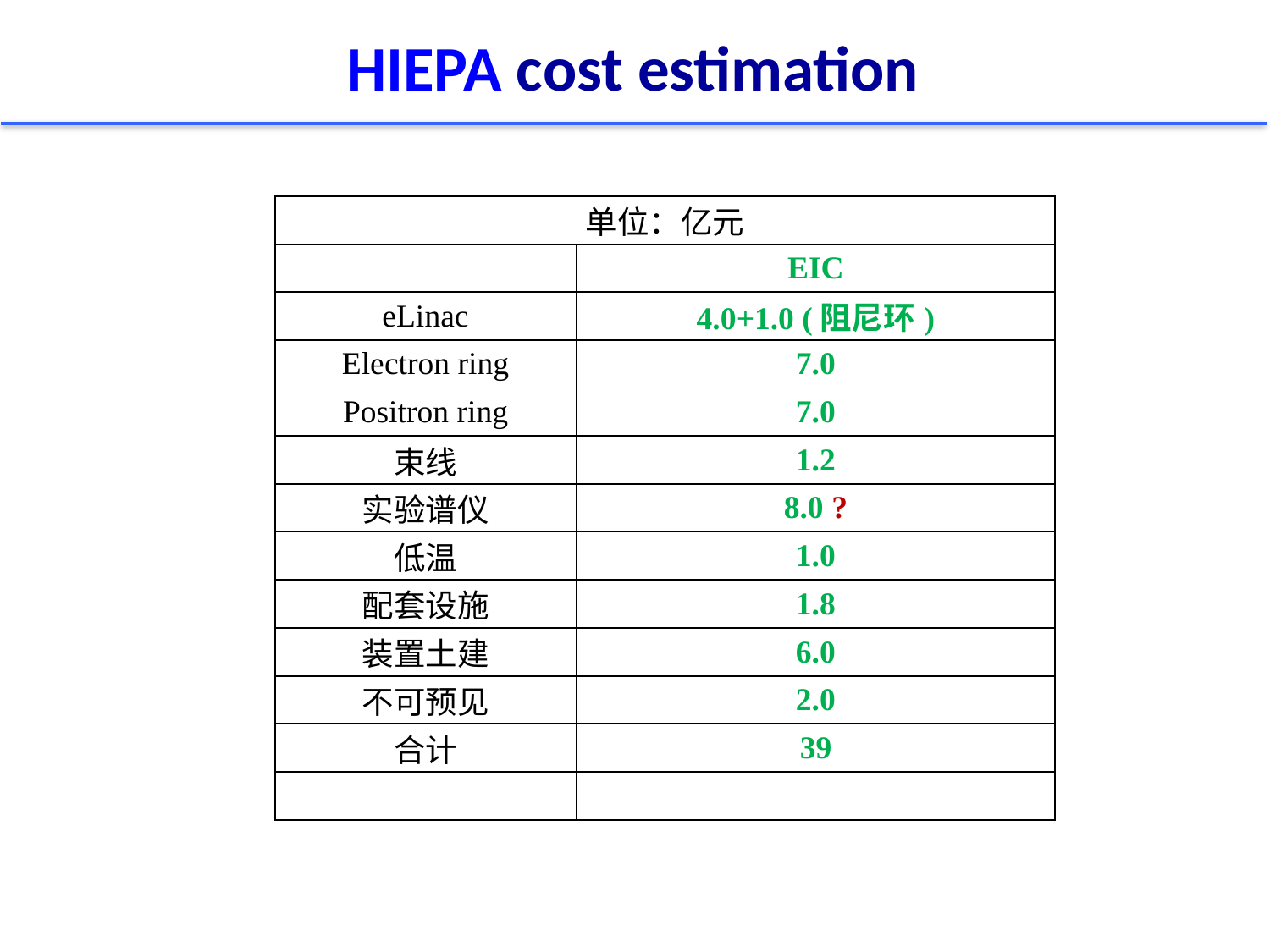

HIEPA cost estimation
| 单位：亿元 |  |
| --- | --- |
|  | EIC |
| eLinac | 4.0+1.0 (阻尼环) |
| Electron ring | 7.0 |
| Positron ring | 7.0 |
| 束线 | 1.2 |
| 实验谱仪 | 8.0 ? |
| 低温 | 1.0 |
| 配套设施 | 1.8 |
| 装置土建 | 6.0 |
| 不可预见 | 2.0 |
| 合计 | 39 |
|  |  |